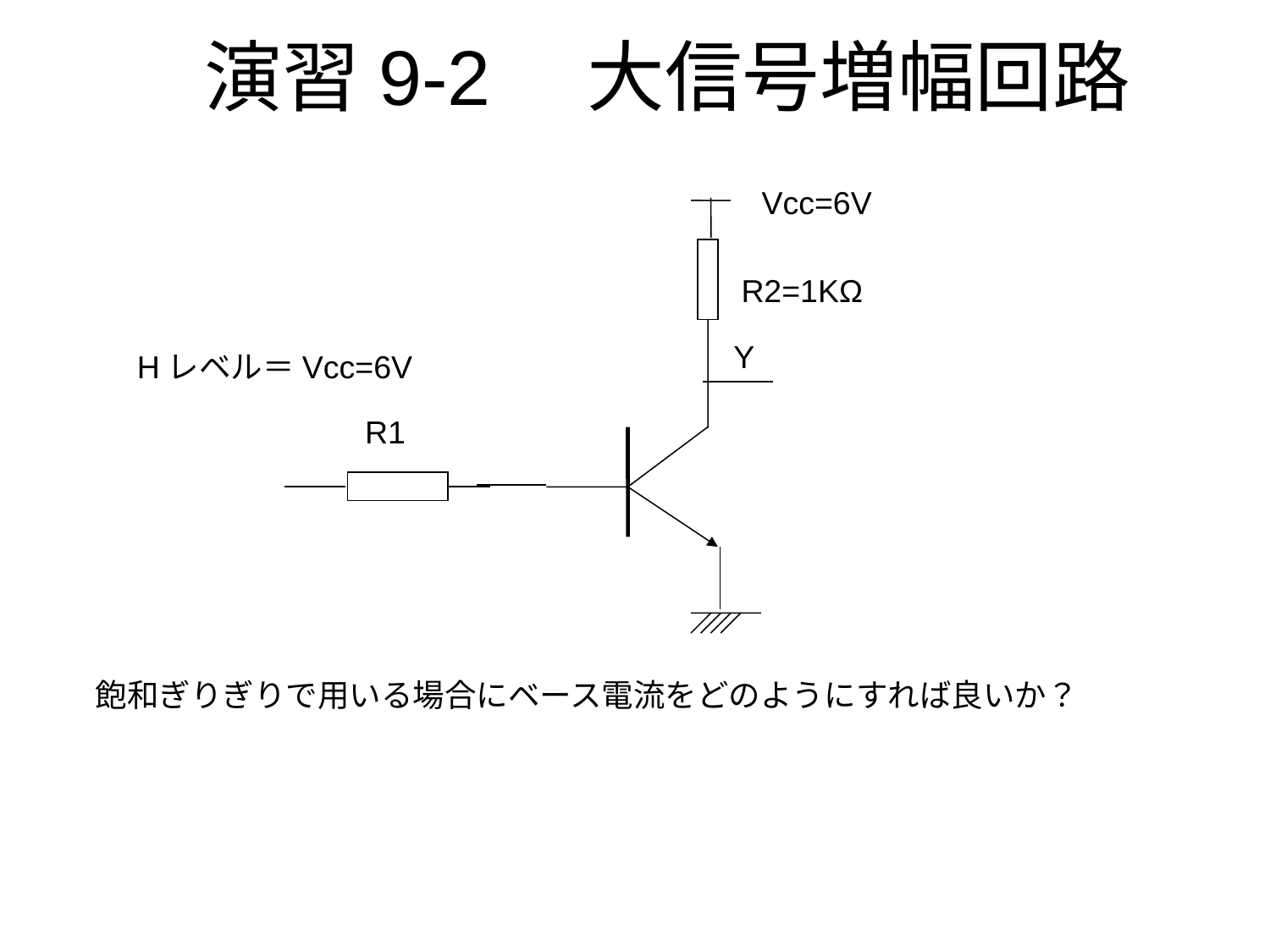

# 演習9-2　大信号増幅回路
Vcc=6V

R2=1KΩ

Y
Hレベル＝Vcc=6V
R1

飽和ぎりぎりで用いる場合にベース電流をどのようにすれば良いか？